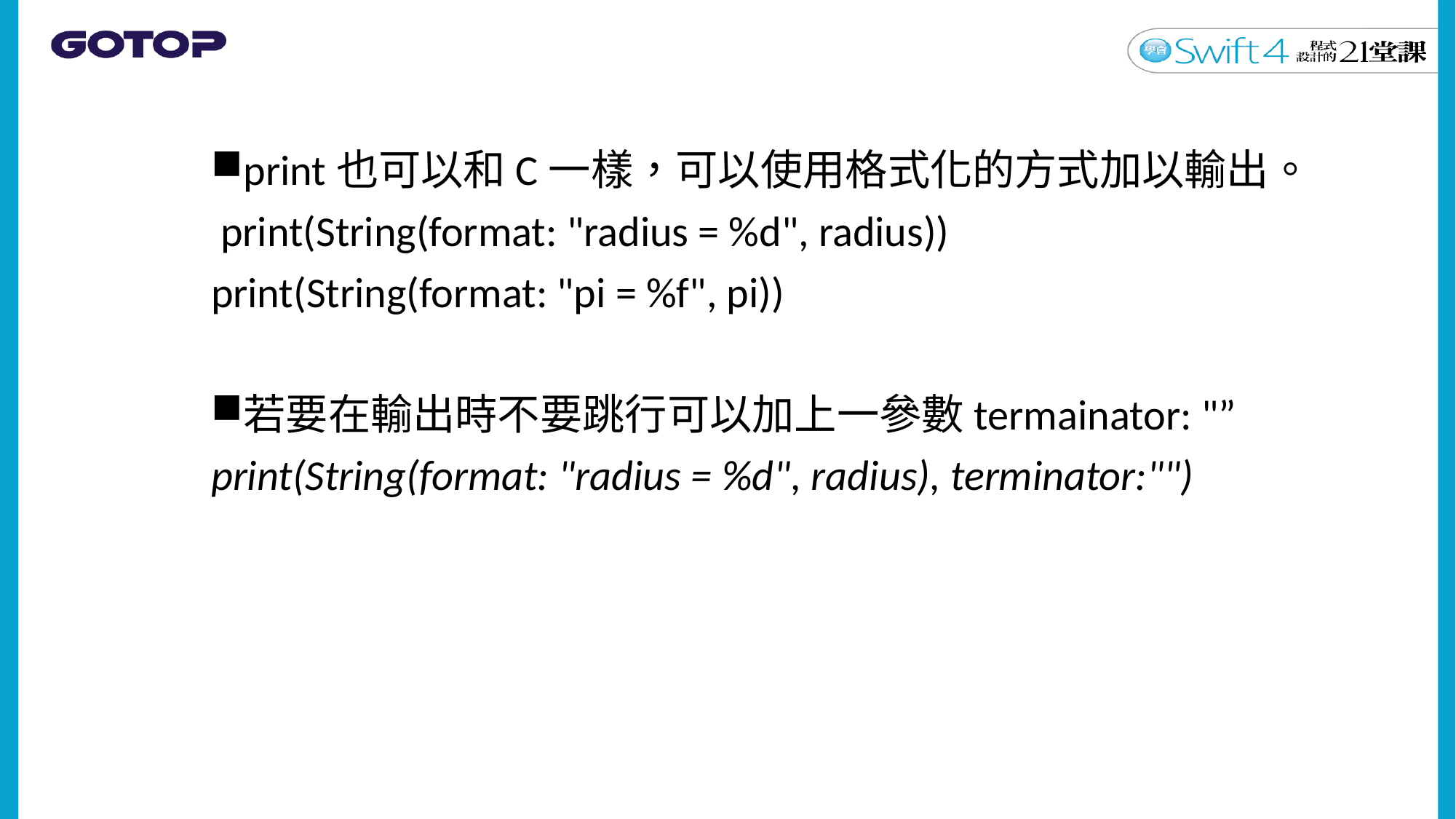

print也可以和C一樣，可以使用格式化的方式加以輸出。
 print(String(format: "radius = %d", radius))
print(String(format: "pi = %f", pi))

若要在輸出時不要跳行可以加上一參數termainator: "”
print(String(format: "radius = %d", radius), terminator:"")